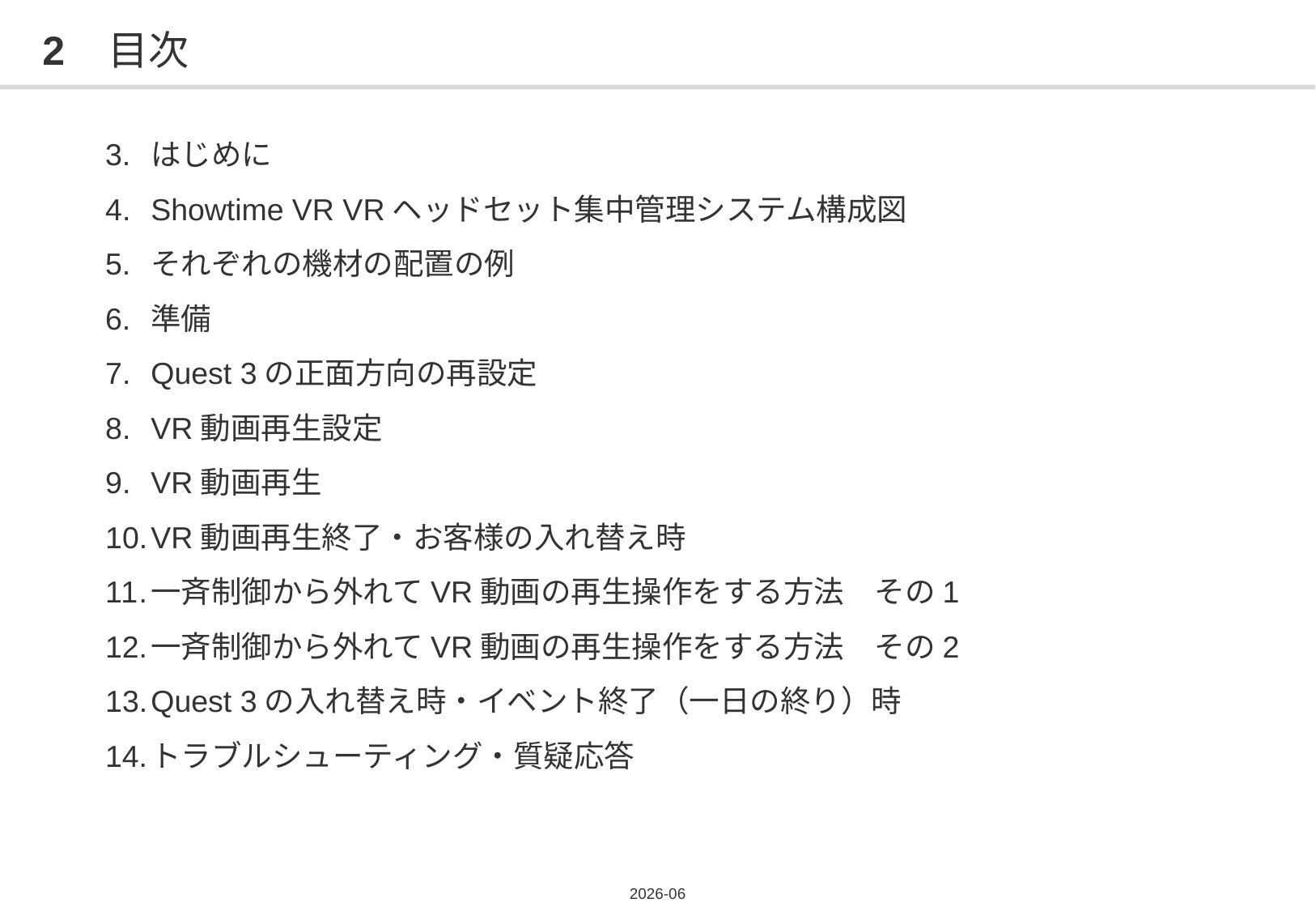

2
# 目次
はじめに
Showtime VR VRヘッドセット集中管理システム構成図
それぞれの機材の配置の例
準備
Quest 3の正面方向の再設定
VR動画再生設定
VR動画再生
VR動画再生終了・お客様の入れ替え時
一斉制御から外れてVR動画の再生操作をする方法　その1
一斉制御から外れてVR動画の再生操作をする方法　その2
Quest 3の入れ替え時・イベント終了（一日の終り）時
トラブルシューティング・質疑応答
2026-06